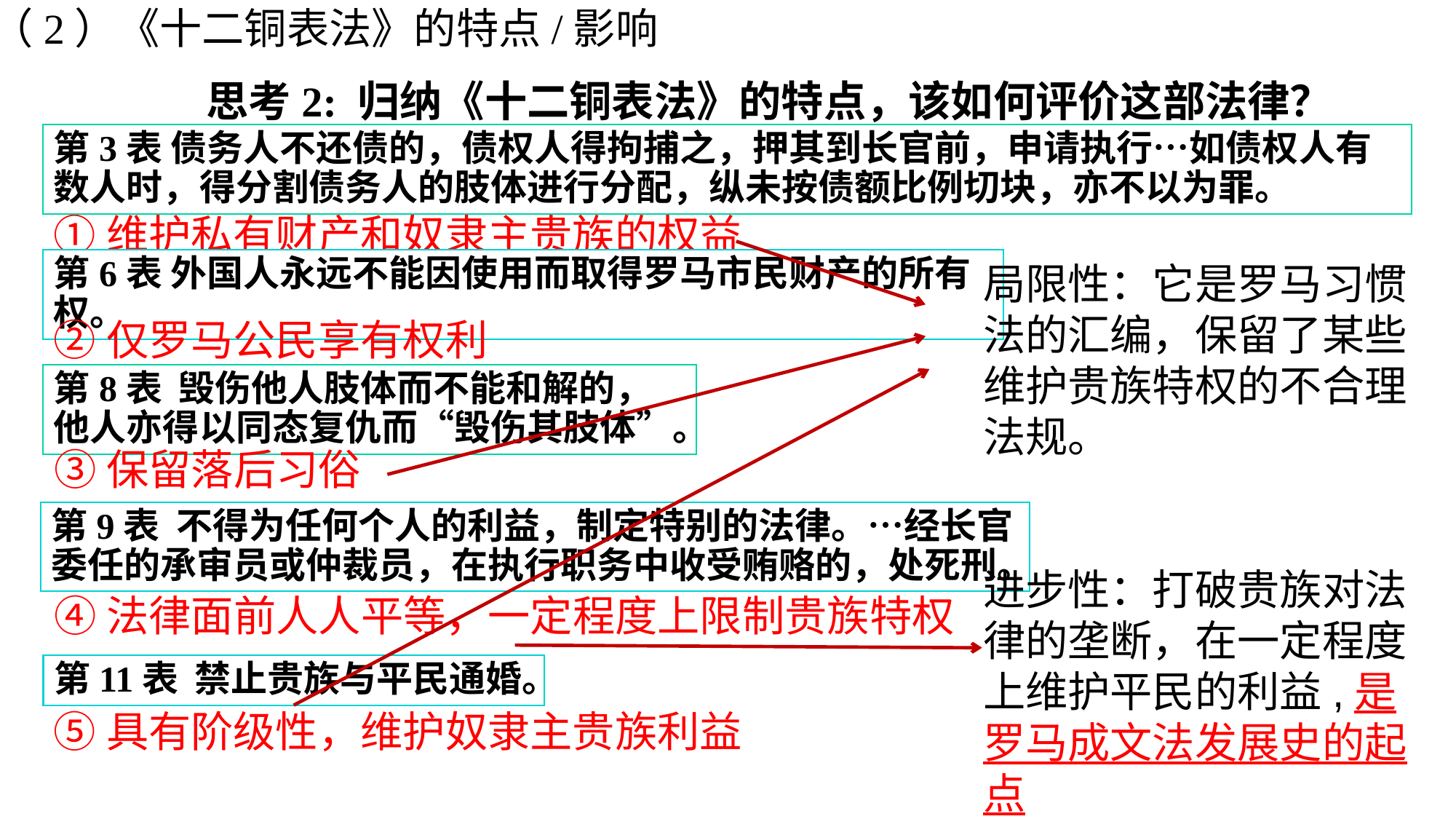

（2）《十二铜表法》的特点/影响
思考2: 归纳《十二铜表法》的特点，该如何评价这部法律？
第3表 债务人不还债的，债权人得拘捕之，押其到长官前，申请执行…如债权人有数人时，得分割债务人的肢体进行分配，纵未按债额比例切块，亦不以为罪。
①维护私有财产和奴隶主贵族的权益
局限性：它是罗马习惯法的汇编，保留了某些维护贵族特权的不合理法规。

进步性：打破贵族对法律的垄断，在一定程度上维护平民的利益,是罗马成文法发展史的起点
第6表 外国人永远不能因使用而取得罗马市民财产的所有权。
②仅罗马公民享有权利
第8表  毁伤他人肢体而不能和解的，他人亦得以同态复仇而“毁伤其肢体”。
③保留落后习俗
第9表  不得为任何个人的利益，制定特别的法律。…经长官委任的承审员或仲裁员，在执行职务中收受贿赂的，处死刑。
④法律面前人人平等，一定程度上限制贵族特权
第11表  禁止贵族与平民通婚。
⑤具有阶级性，维护奴隶主贵族利益